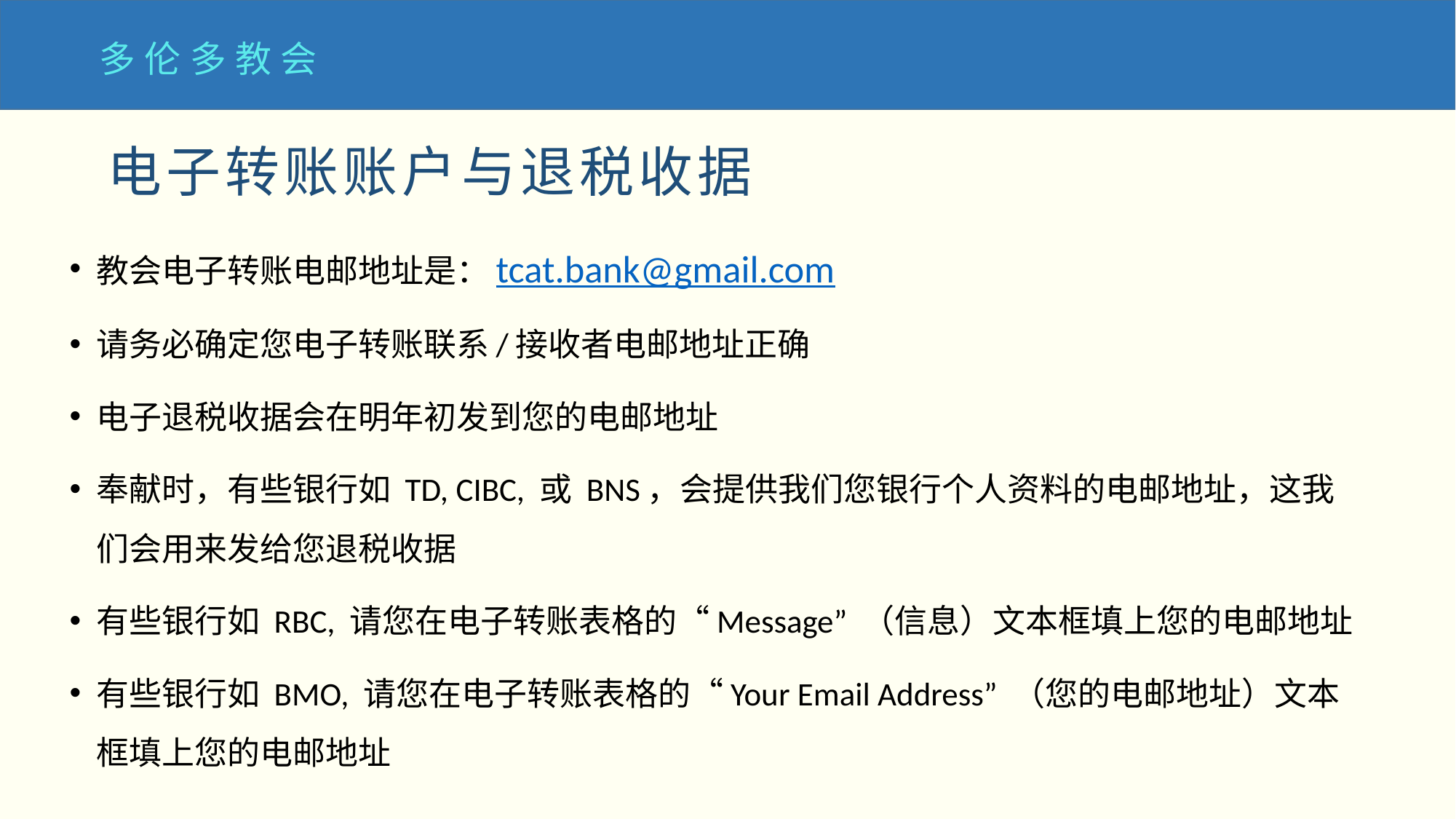

多伦多教会
# 电子转账账户与退税收据
教会电子转账电邮地址是：tcat.bank@gmail.com
请务必确定您电子转账联系/接收者电邮地址正确
电子退税收据会在明年初发到您的电邮地址
奉献时，有些银行如 TD, CIBC, 或 BNS，会提供我们您银行个人资料的电邮地址，这我们会用来发给您退税收据
有些银行如 RBC, 请您在电子转账表格的“Message” （信息）文本框填上您的电邮地址
有些银行如 BMO, 请您在电子转账表格的“Your Email Address” （您的电邮地址）文本框填上您的电邮地址